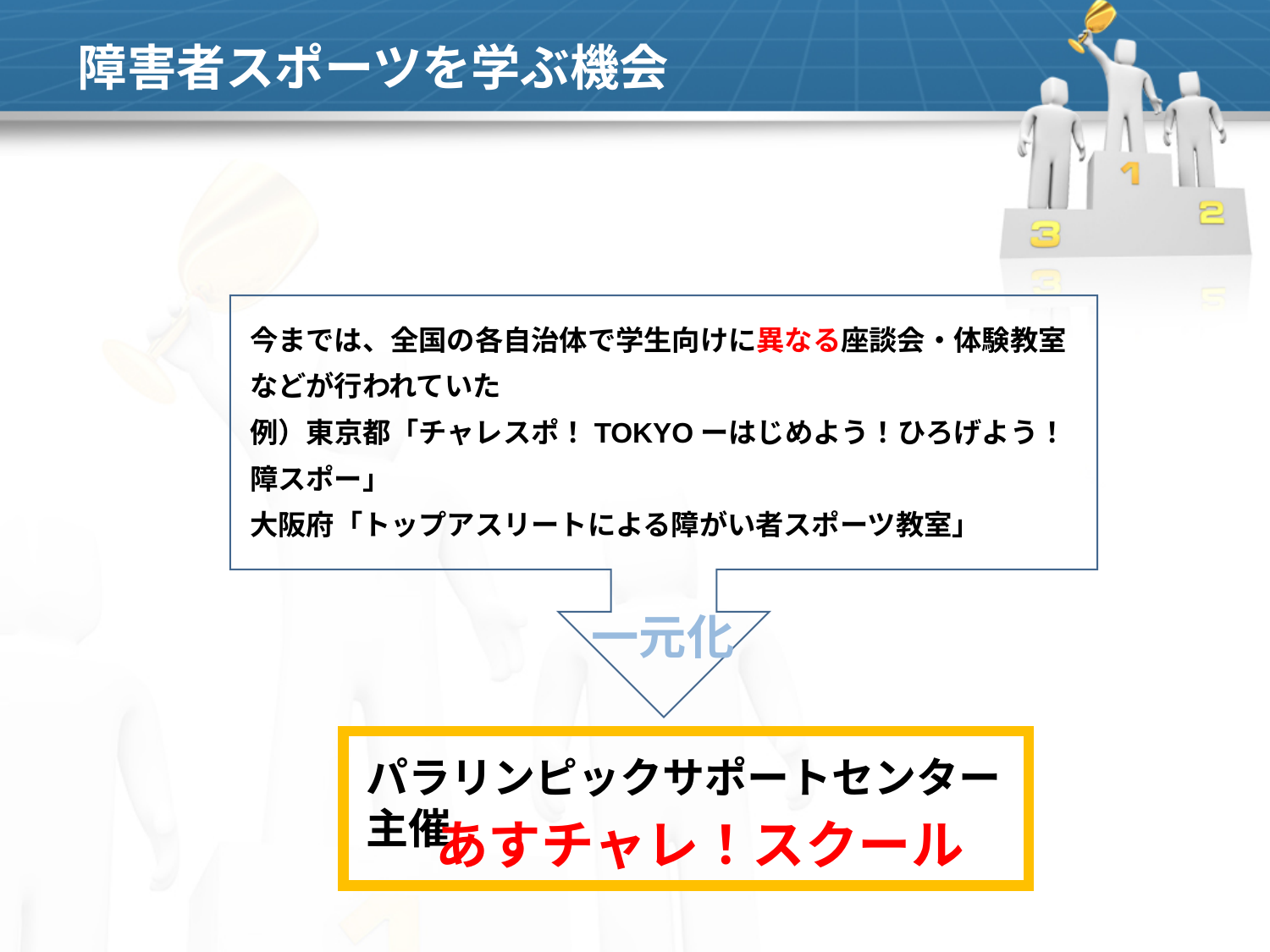

# 障害者スポーツを学ぶ機会

今までは、全国の各自治体で学生向けに異なる座談会・体験教室
などが行われていた
例）東京都「チャレスポ！TOKYOーはじめよう！ひろげよう！
障スポー」
大阪府「トップアスリートによる障がい者スポーツ教室」
一元化

パラリンピックサポートセンター主催
あすチャレ！スクール